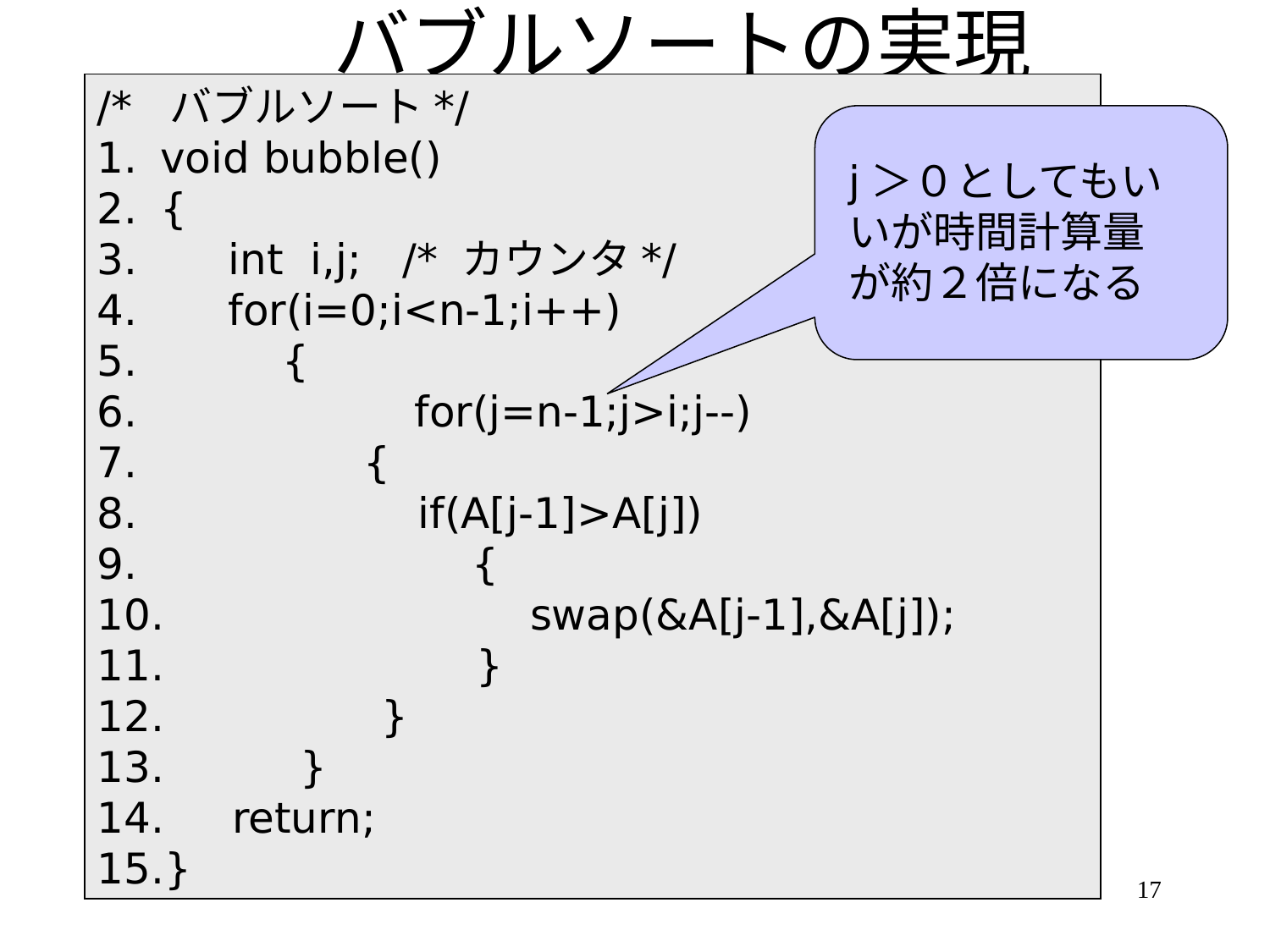

# バブルソートの実現
/*  バブルソート*/
void bubble()
{
     int  i,j;   /* カウンタ*/
     for(i=0;i<n-1;i++)
         {
		for(j=n-1;j>i;j--)
               {
                   if(A[j-1]>A[j])
                       {
                           swap(&A[j-1],&A[j]);
                       }
                }
          }
     return;
}

j＞０としてもいいが時間計算量が約２倍になる
17